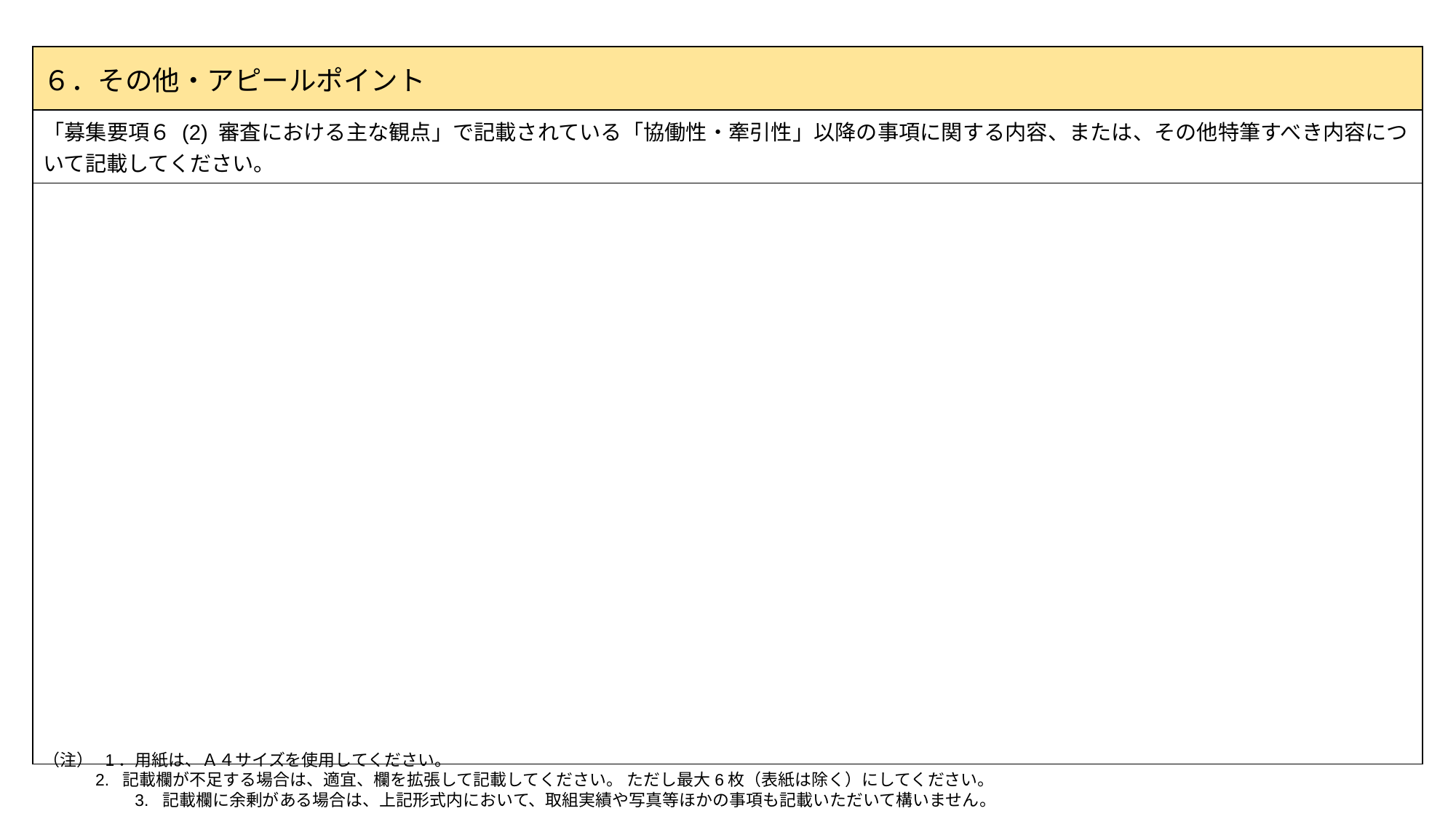

| ６．その他・アピールポイント |
| --- |
| 「募集要項６ (2) 審査における主な観点」で記載されている「協働性・牽引性」以降の事項に関する内容、または、その他特筆すべき内容について記載してください。 |
|  |
（注）  1．用紙は、Ａ４サイズを使用してください。
           2.  記載欄が不足する場合は、適宜、欄を拡張して記載してください。 ただし最大6枚（表紙は除く）にしてください。
　　　　　 3.  記載欄に余剰がある場合は、上記形式内において、取組実績や写真等ほかの事項も記載いただいて構いません。